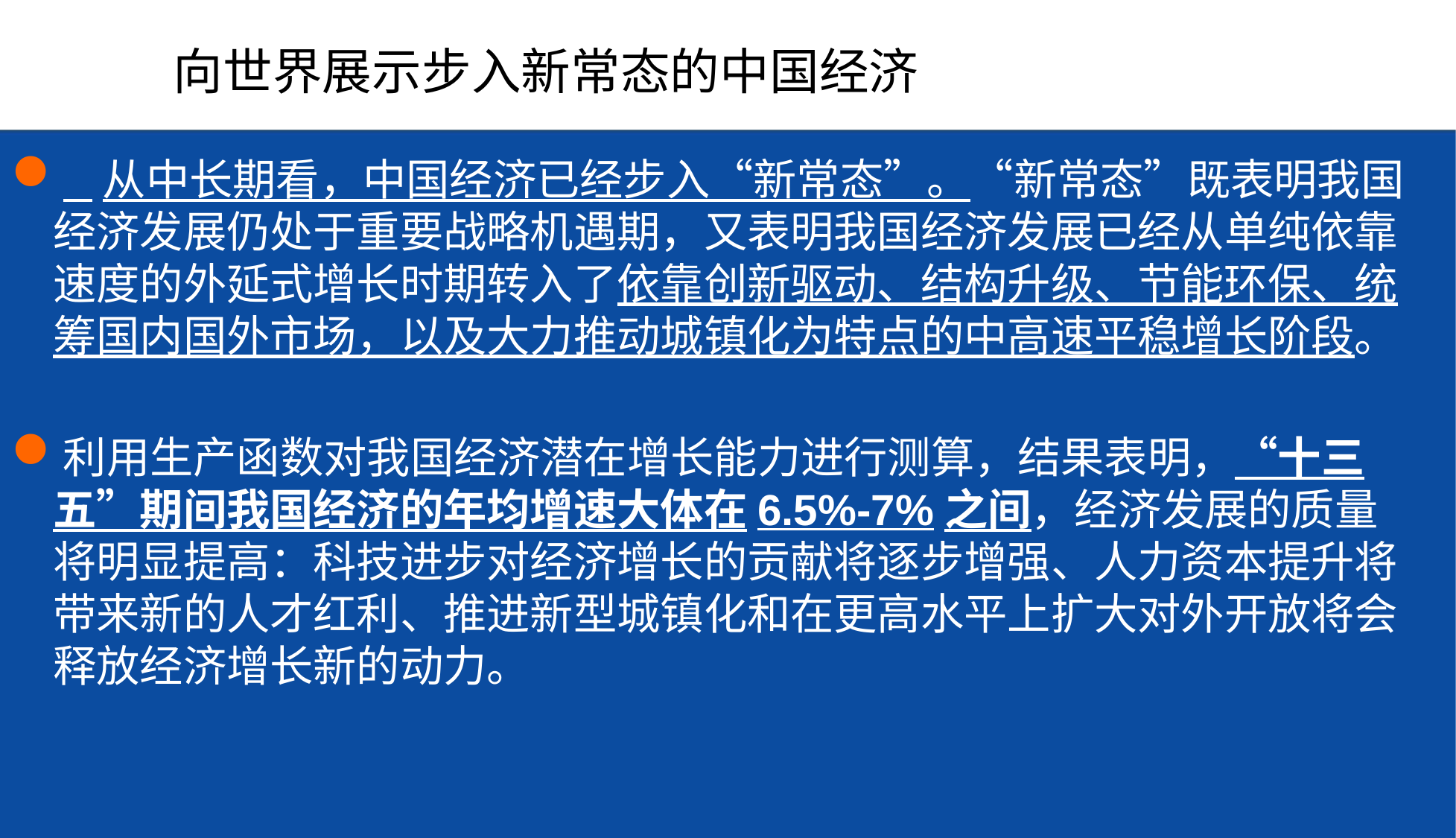

向世界展示步入新常态的中国经济
   从中长期看，中国经济已经步入“新常态”。“新常态”既表明我国经济发展仍处于重要战略机遇期，又表明我国经济发展已经从单纯依靠速度的外延式增长时期转入了依靠创新驱动、结构升级、节能环保、统筹国内国外市场，以及大力推动城镇化为特点的中高速平稳增长阶段。

利用生产函数对我国经济潜在增长能力进行测算，结果表明，“十三五”期间我国经济的年均增速大体在6.5%-7%之间，经济发展的质量将明显提高：科技进步对经济增长的贡献将逐步增强、人力资本提升将带来新的人才红利、推进新型城镇化和在更高水平上扩大对外开放将会释放经济增长新的动力。